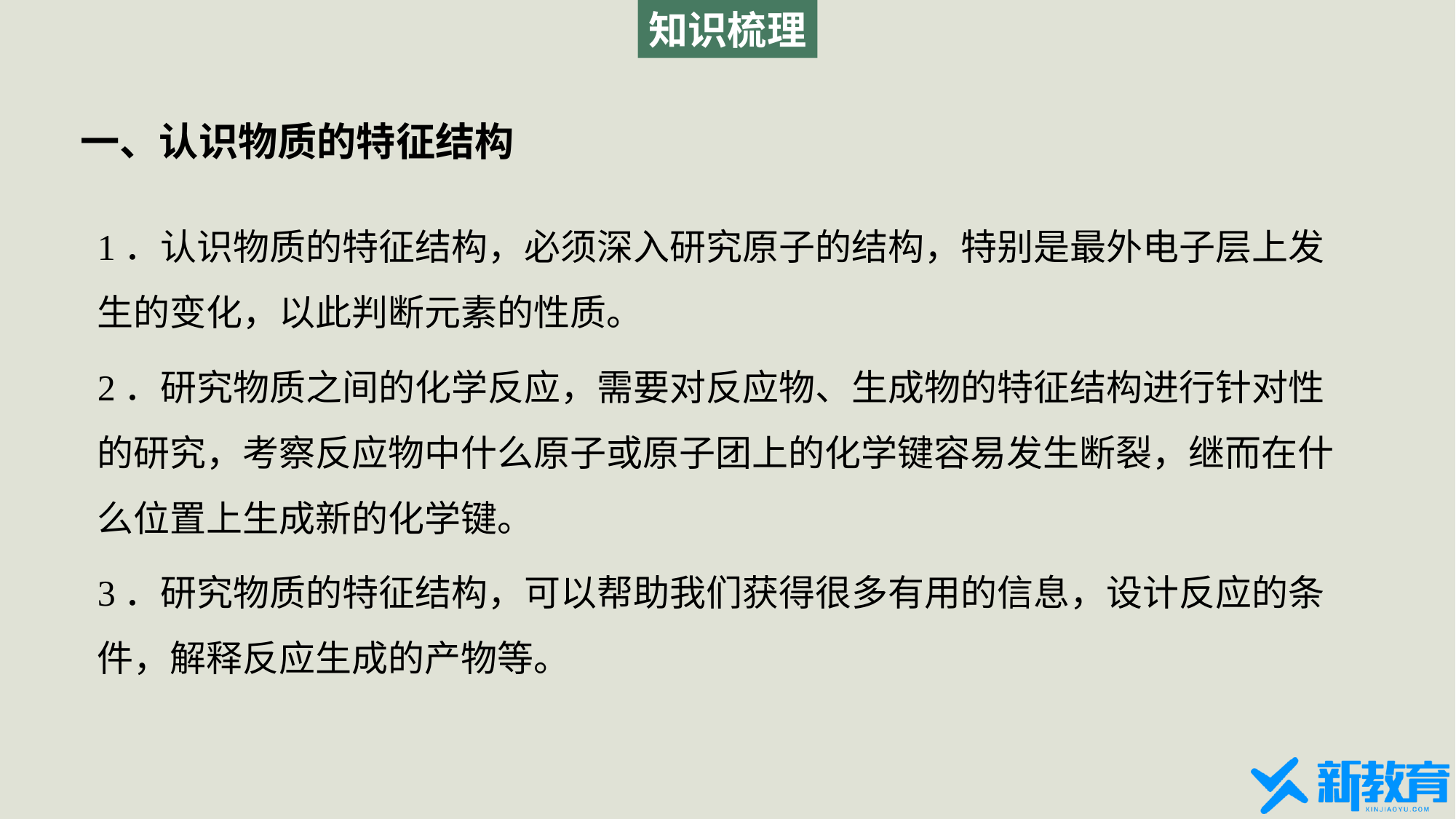

知识梳理
一、认识物质的特征结构
1．认识物质的特征结构，必须深入研究原子的结构，特别是最外电子层上发生的变化，以此判断元素的性质。
2．研究物质之间的化学反应，需要对反应物、生成物的特征结构进行针对性的研究，考察反应物中什么原子或原子团上的化学键容易发生断裂，继而在什么位置上生成新的化学键。
3．研究物质的特征结构，可以帮助我们获得很多有用的信息，设计反应的条件，解释反应生成的产物等。